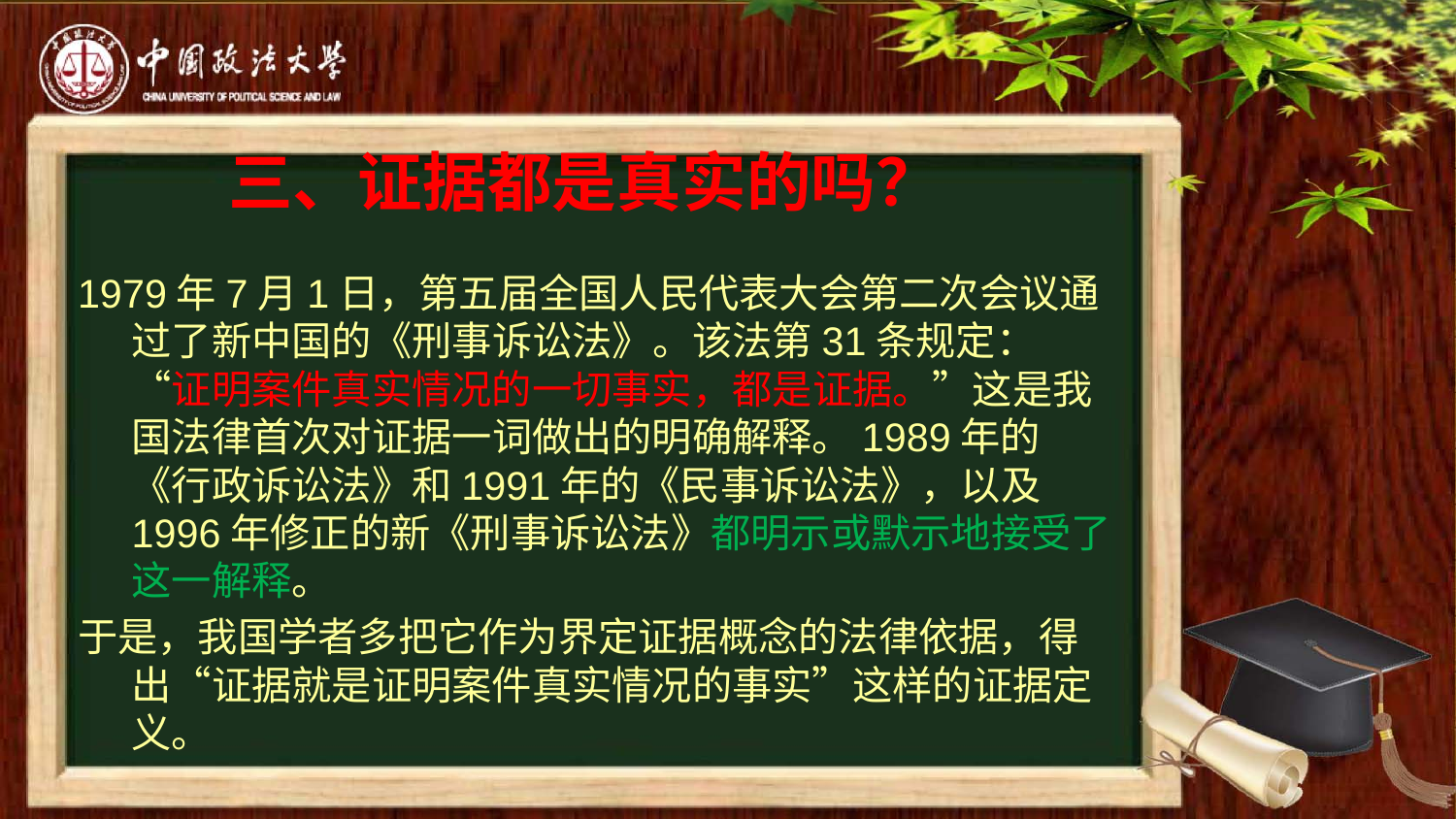

# 三、证据都是真实的吗？
1979年7月1日，第五届全国人民代表大会第二次会议通过了新中国的《刑事诉讼法》。该法第31条规定：“证明案件真实情况的一切事实，都是证据。”这是我国法律首次对证据一词做出的明确解释。1989年的《行政诉讼法》和1991年的《民事诉讼法》，以及1996年修正的新《刑事诉讼法》都明示或默示地接受了这一解释。
于是，我国学者多把它作为界定证据概念的法律依据，得出“证据就是证明案件真实情况的事实”这样的证据定义。